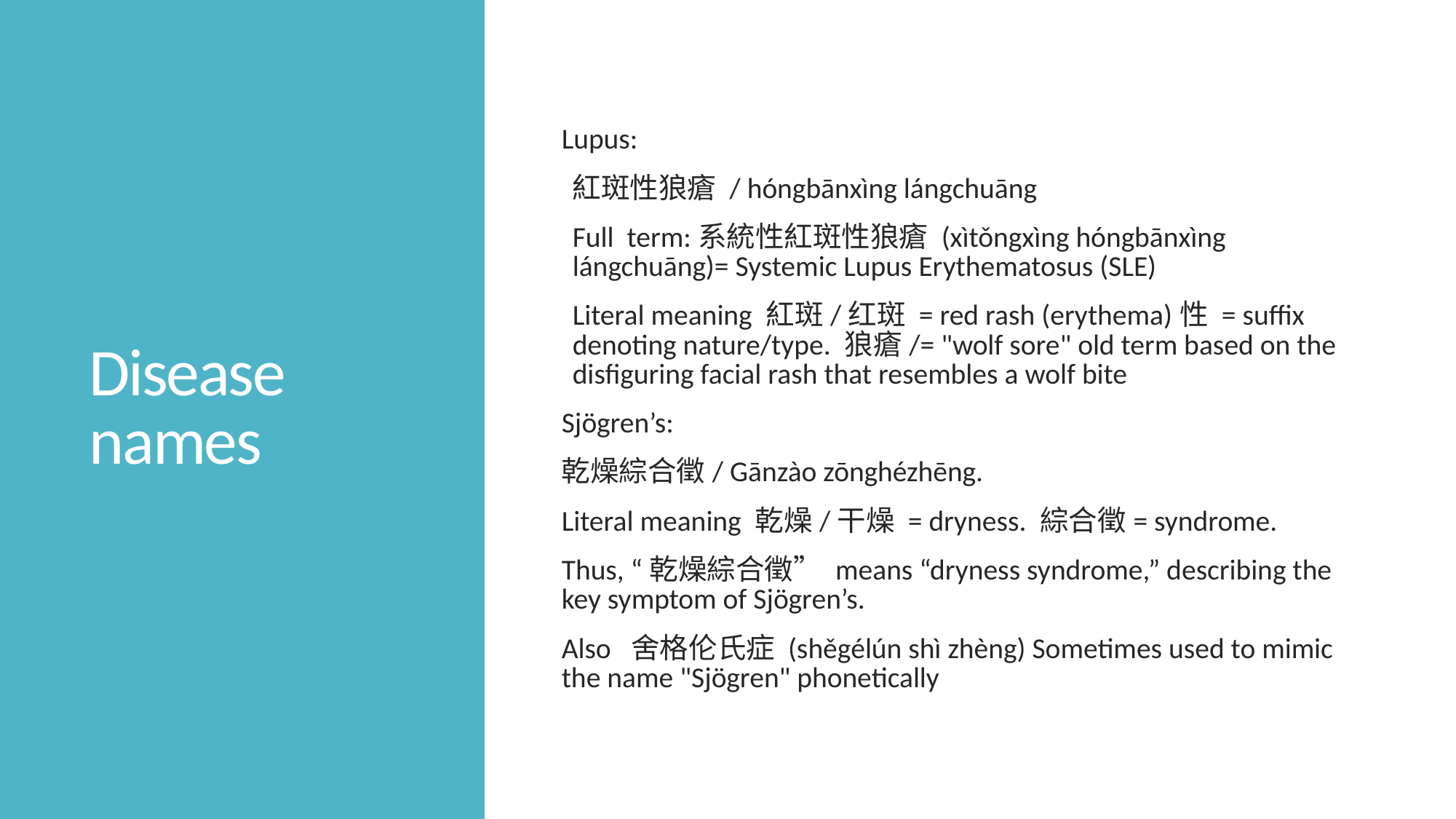

# Disease names
Lupus:
紅斑性狼瘡 / hóngbānxìng lángchuāng
Full  term:系統性紅斑性狼瘡 (xìtǒngxìng hóngbānxìng lángchuāng)= Systemic Lupus Erythematosus (SLE)
Literal meaning 紅斑/红斑 = red rash (erythema)性 = suffix denoting nature/type. 狼瘡/= "wolf sore" old term based on the disfiguring facial rash that resembles a wolf bite
Sjögren’s:
乾燥綜合徵/ Gānzào zōnghézhēng.
Literal meaning 乾燥/干燥 = dryness. 綜合徵= syndrome.
Thus, “乾燥綜合徵” means “dryness syndrome,” describing the key symptom of Sjögren’s.
Also  舍格伦氏症 (shěgélún shì zhèng) Sometimes used to mimic the name "Sjögren" phonetically